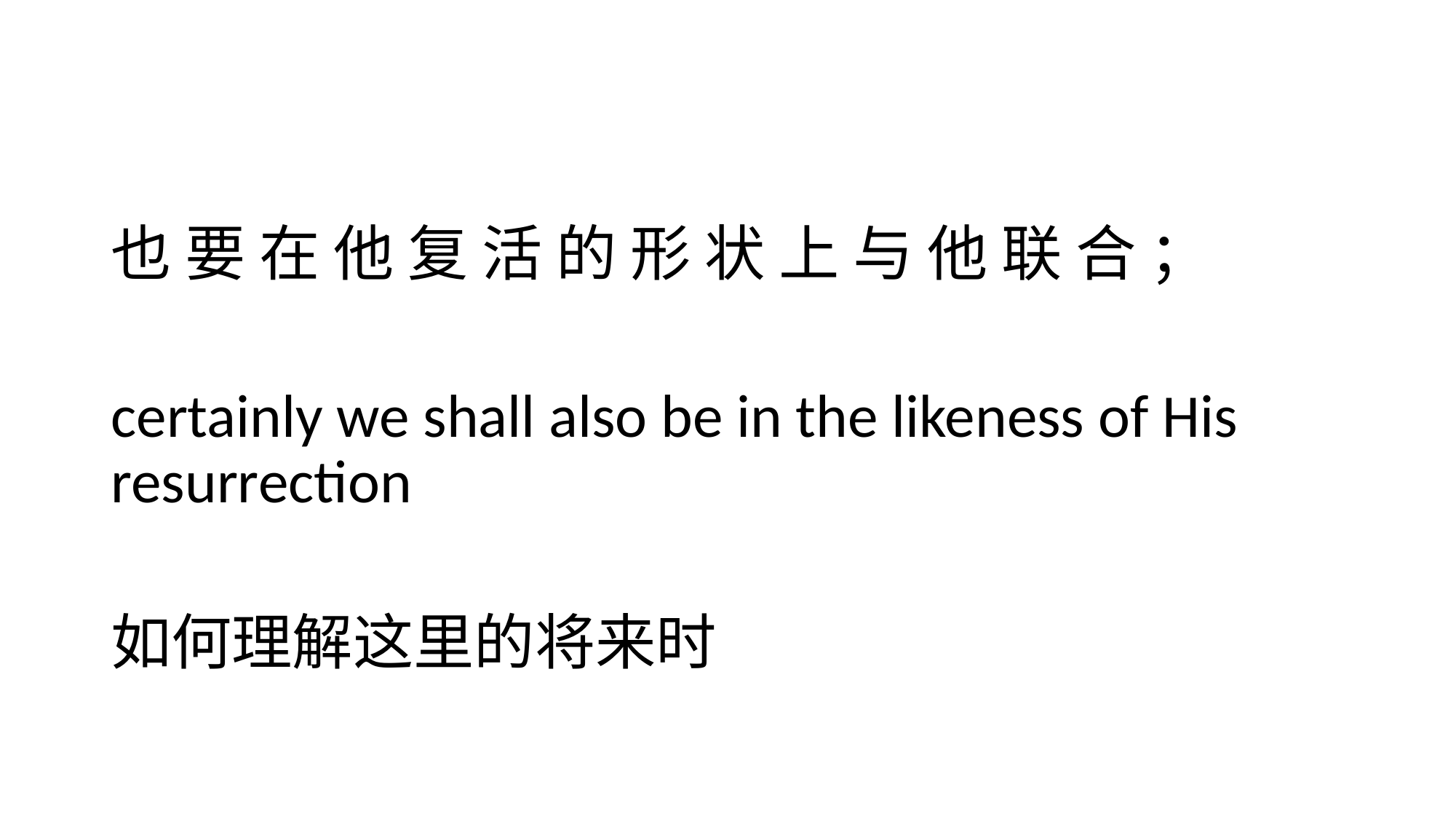

#
也 要 在 他 复 活 的 形 状 上 与 他 联 合 ；

certainly we shall also be in the likeness of His resurrection

如何理解这里的将来时